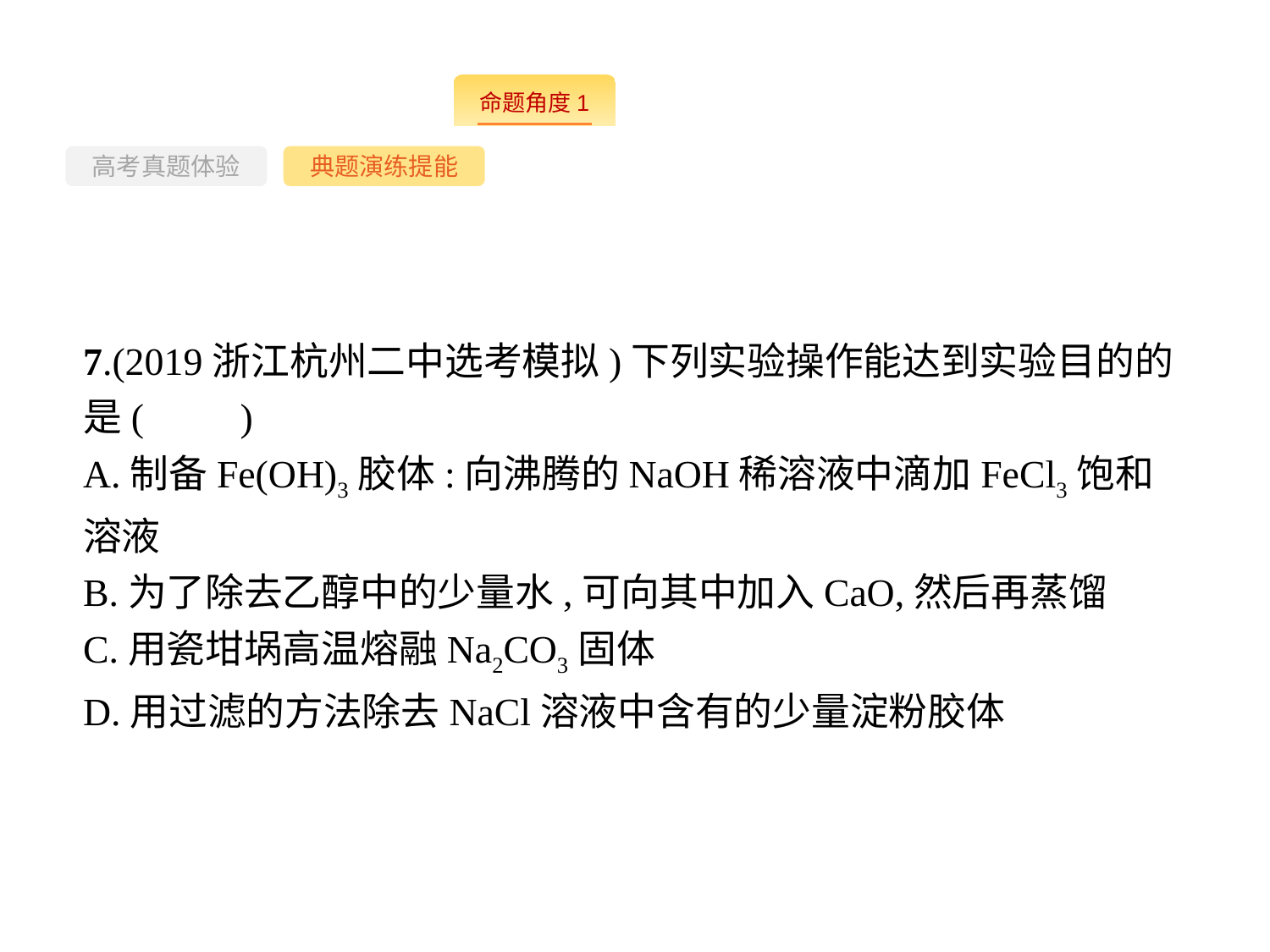

-26-
高考真题体验
典题演练提能
7.(2019浙江杭州二中选考模拟)下列实验操作能达到实验目的的是(　　)
A.制备Fe(OH)3胶体:向沸腾的NaOH稀溶液中滴加FeCl3饱和溶液
B.为了除去乙醇中的少量水,可向其中加入CaO,然后再蒸馏
C.用瓷坩埚高温熔融Na2CO3固体
D.用过滤的方法除去NaCl溶液中含有的少量淀粉胶体